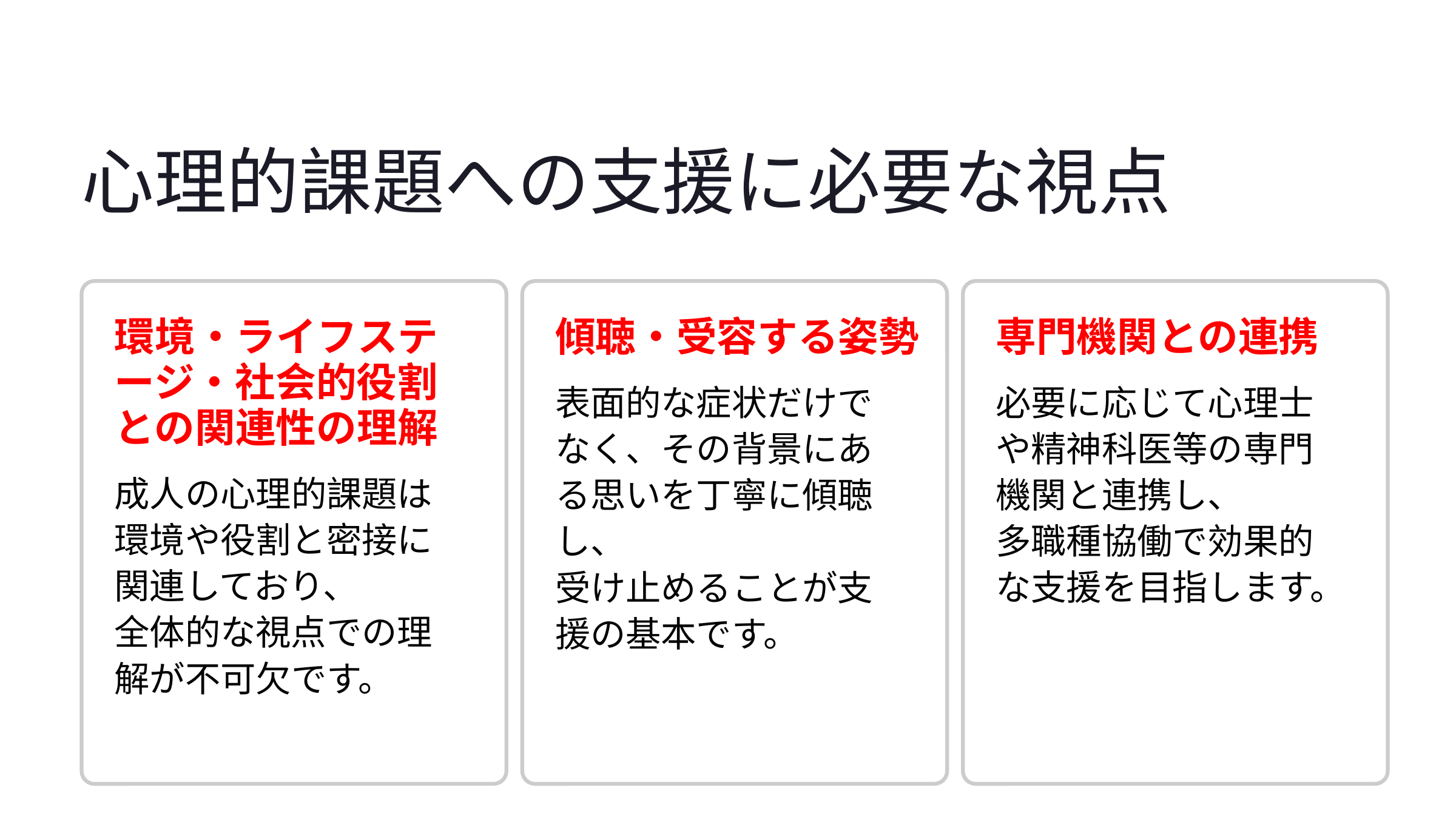

心理的課題への支援に必要な視点

環境・ライフステージ・社会的役割との関連性の理解
傾聴・受容する姿勢
専門機関との連携
表面的な症状だけでなく、その背景にある思いを丁寧に傾聴し、
受け止めることが支援の基本です。
必要に応じて心理士や精神科医等の専門機関と連携し、
多職種協働で効果的な支援を目指します。
成人の心理的課題は環境や役割と密接に関連しており、
全体的な視点での理解が不可欠です。